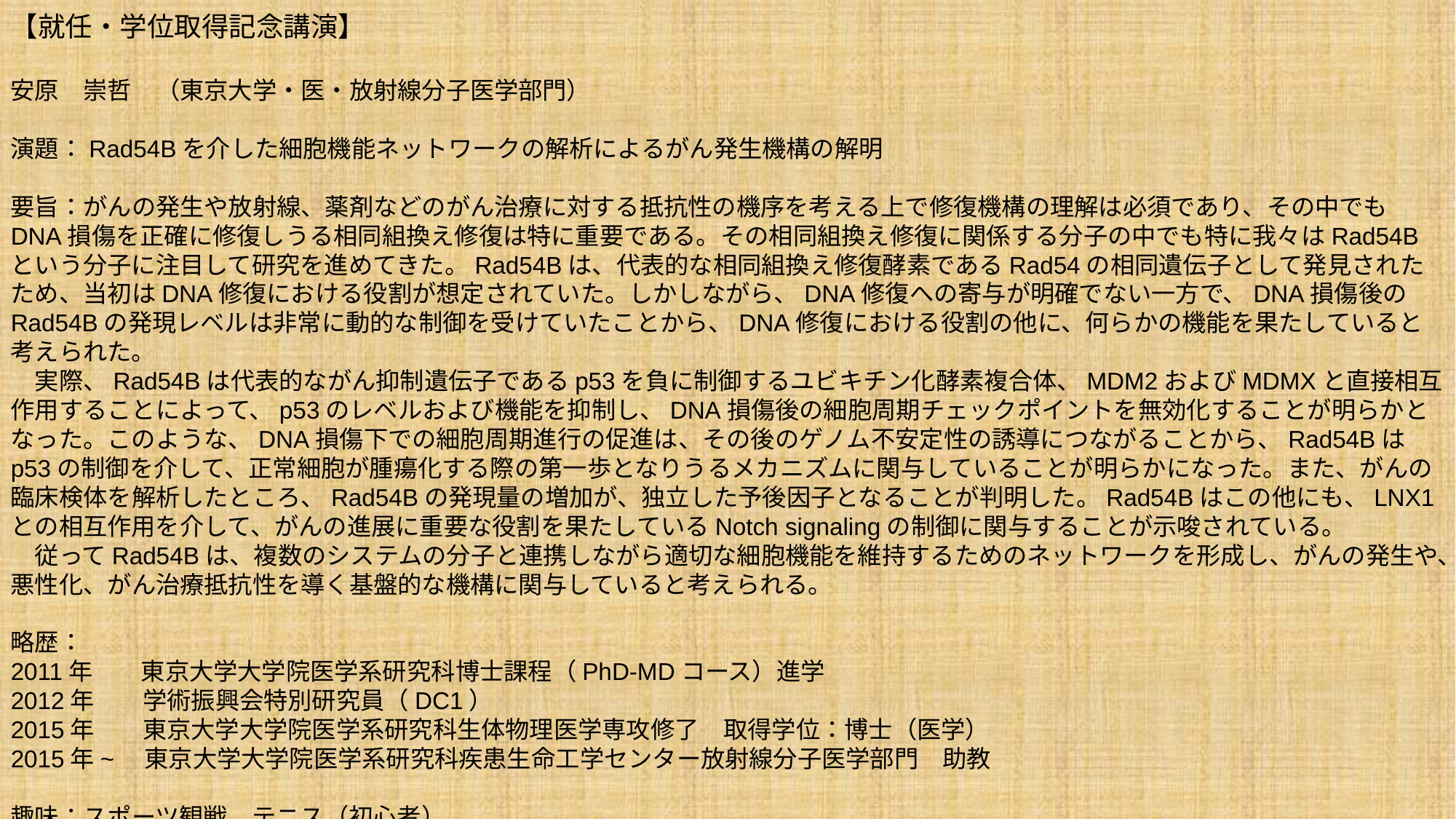

【就任・学位取得記念講演】

安原　崇哲　（東京大学・医・放射線分子医学部門）

演題：Rad54Bを介した細胞機能ネットワークの解析によるがん発生機構の解明

要旨：がんの発生や放射線、薬剤などのがん治療に対する抵抗性の機序を考える上で修復機構の理解は必須であり、その中でもDNA損傷を正確に修復しうる相同組換え修復は特に重要である。その相同組換え修復に関係する分子の中でも特に我々はRad54Bという分子に注目して研究を進めてきた。Rad54Bは、代表的な相同組換え修復酵素であるRad54の相同遺伝子として発見されたため、当初はDNA修復における役割が想定されていた。しかしながら、DNA修復への寄与が明確でない一方で、DNA損傷後のRad54Bの発現レベルは非常に動的な制御を受けていたことから、DNA修復における役割の他に、何らかの機能を果たしていると考えられた。
　実際、Rad54Bは代表的ながん抑制遺伝子であるp53を負に制御するユビキチン化酵素複合体、MDM2およびMDMXと直接相互作用することによって、p53のレベルおよび機能を抑制し、DNA損傷後の細胞周期チェックポイントを無効化することが明らかとなった。このような、DNA損傷下での細胞周期進行の促進は、その後のゲノム不安定性の誘導につながることから、Rad54Bはp53の制御を介して、正常細胞が腫瘍化する際の第一歩となりうるメカニズムに関与していることが明らかになった。また、がんの臨床検体を解析したところ、Rad54Bの発現量の増加が、独立した予後因子となることが判明した。Rad54Bはこの他にも、LNX1との相互作用を介して、がんの進展に重要な役割を果たしているNotch signalingの制御に関与することが示唆されている。
　従ってRad54Bは、複数のシステムの分子と連携しながら適切な細胞機能を維持するためのネットワークを形成し、がんの発生や、悪性化、がん治療抵抗性を導く基盤的な機構に関与していると考えられる。

略歴：
2011年　　東京大学大学院医学系研究科博士課程（PhD-MDコース）進学
2012年　　学術振興会特別研究員（DC1）
2015年　　東京大学大学院医学系研究科生体物理医学専攻修了　取得学位：博士（医学）
2015年~　東京大学大学院医学系研究科疾患生命工学センター放射線分子医学部門　助教

趣味：スポーツ観戦、テニス（初心者）